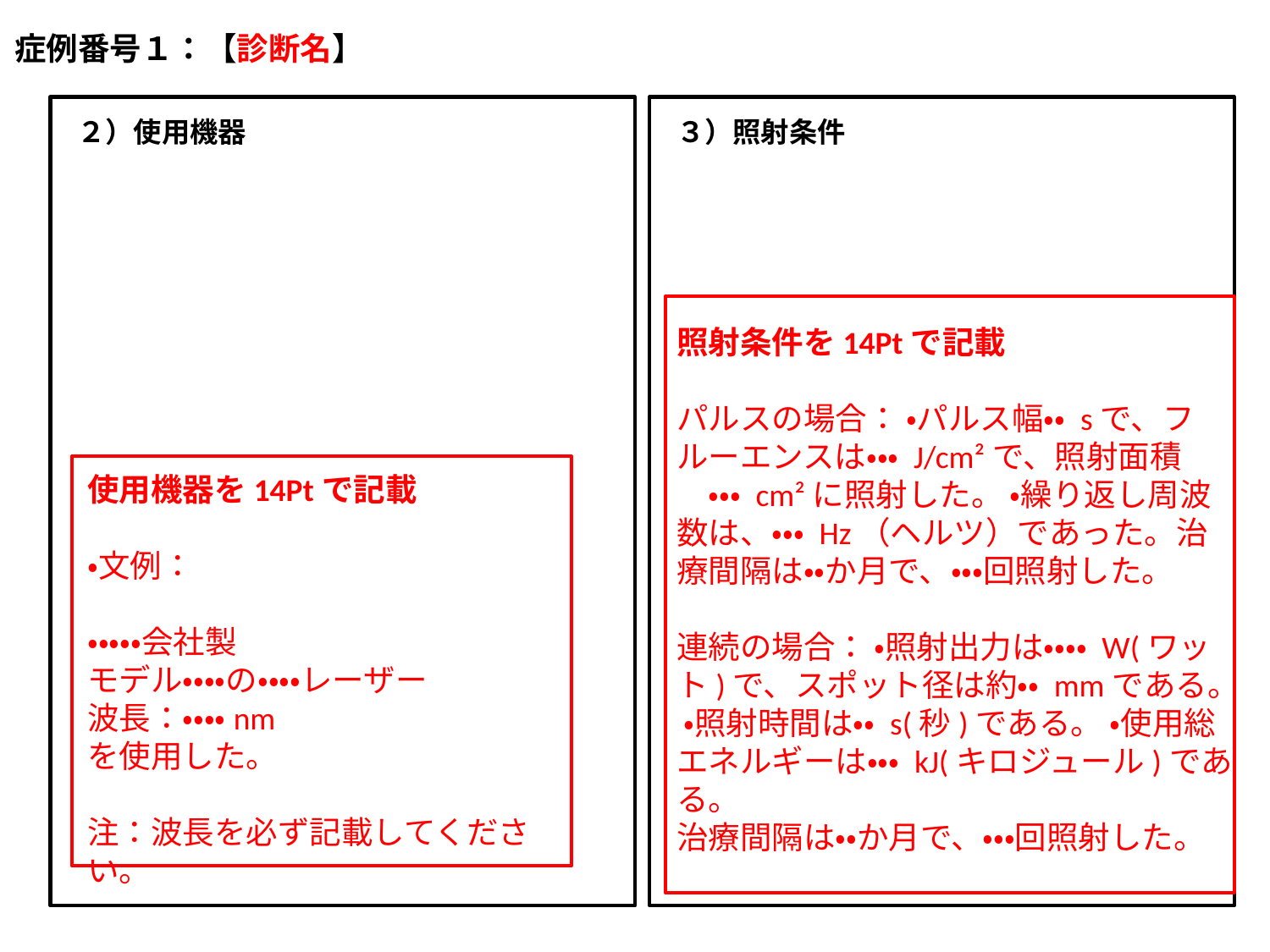

症例番号１：【診断名】
ｖ
ｖ
２）使用機器

３）照射条件

照射条件を14Ptで記載

パルスの場合： ・パルス幅・・ sで、フルーエンスは・・・ J/cm²で、照射面積　・・・ cm²に照射した。 ・繰り返し周波数は、・・・ Hz（ヘルツ）であった。治療間隔は・・か月で、・・・回照射した。

連続の場合： ・照射出力は・・・・ W(ワット)で、スポット径は約・・ mmである。 ・照射時間は・・ s(秒)である。 ・使用総エネルギーは・・・ kJ(キロジュール)である。
治療間隔は・・か月で、・・・回照射した。

使用機器を14Ptで記載

・文例：

・・・・・会社製
モデル・・・・の・・・・レーザー
波長：・・・・nm
を使用した。

注：波長を必ず記載してください。